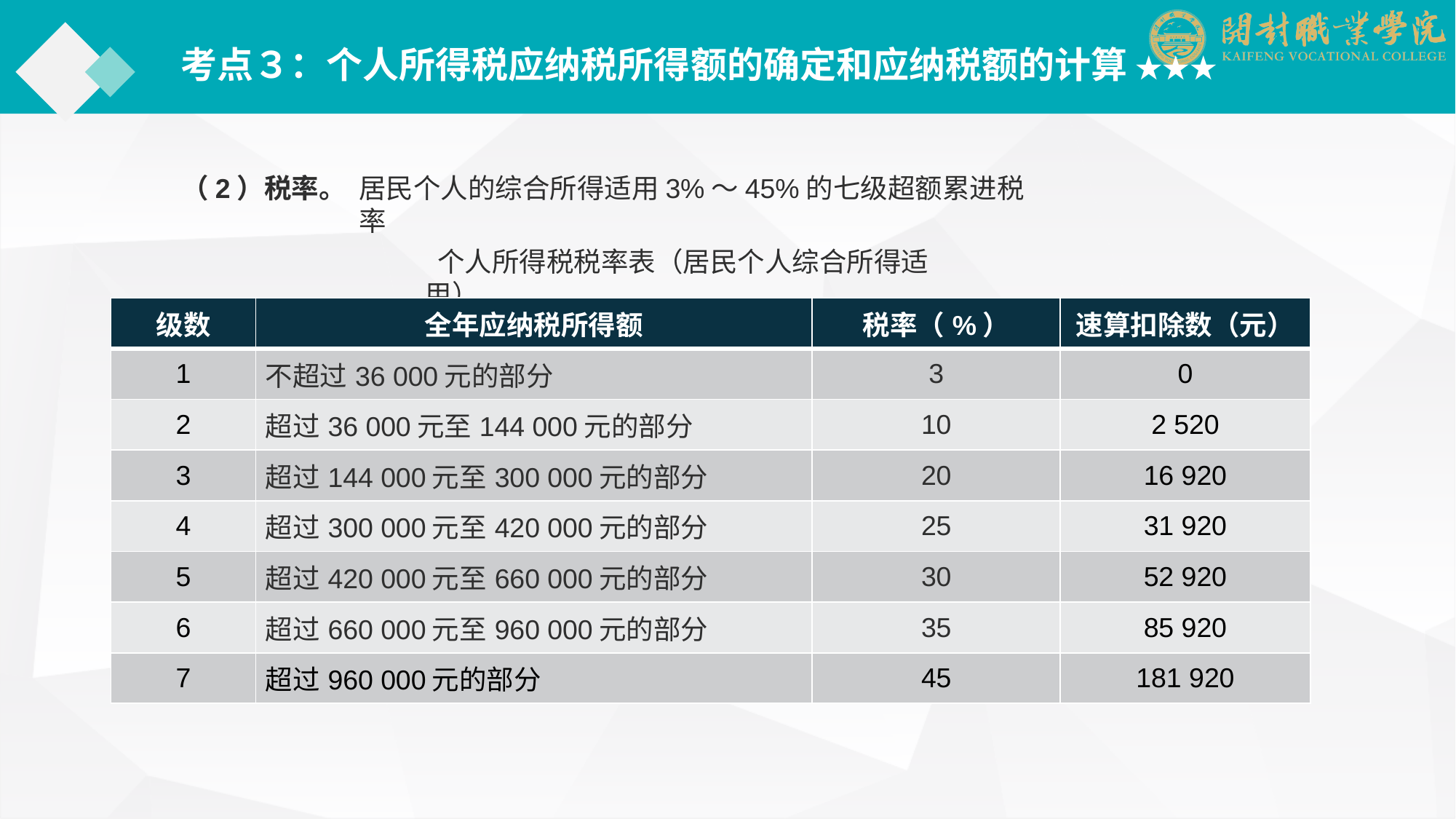

考点３：个人所得税应纳税所得额的确定和应纳税额的计算 ★★★
（2）税率。
居民个人的综合所得适用3%～45%的七级超额累进税率
 个人所得税税率表（居民个人综合所得适用）
| 级数 | 全年应纳税所得额 | 税率（%） | 速算扣除数（元） |
| --- | --- | --- | --- |
| 1 | 不超过36 000元的部分 | 3 | 0 |
| 2 | 超过36 000元至144 000元的部分 | 10 | 2 520 |
| 3 | 超过144 000元至300 000元的部分 | 20 | 16 920 |
| 4 | 超过300 000元至420 000元的部分 | 25 | 31 920 |
| 5 | 超过420 000元至660 000元的部分 | 30 | 52 920 |
| 6 | 超过660 000元至960 000元的部分 | 35 | 85 920 |
| 7 | 超过960 000元的部分 | 45 | 181 920 |